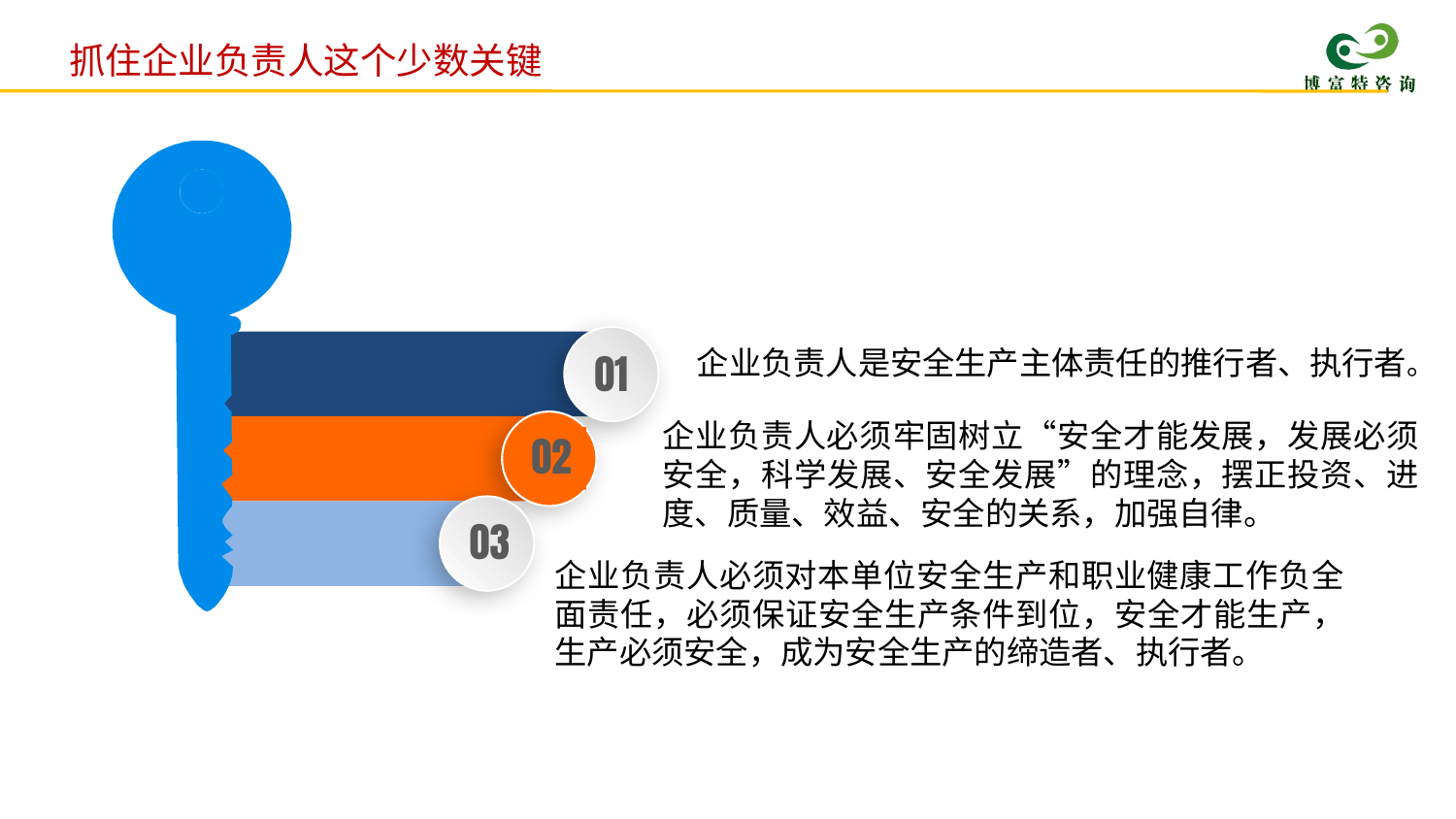

抓住企业负责人这个少数关键

01

企业负责人是安全生产主体责任的推行者、执行者。
企业负责人必须牢固树立“安全才能发展，发展必须安全，科学发展、安全发展”的理念，摆正投资、进度、质量、效益、安全的关系，加强自律。

02

03

企业负责人必须对本单位安全生产和职业健康工作负全面责任，必须保证安全生产条件到位，安全才能生产，生产必须安全，成为安全生产的缔造者、执行者。